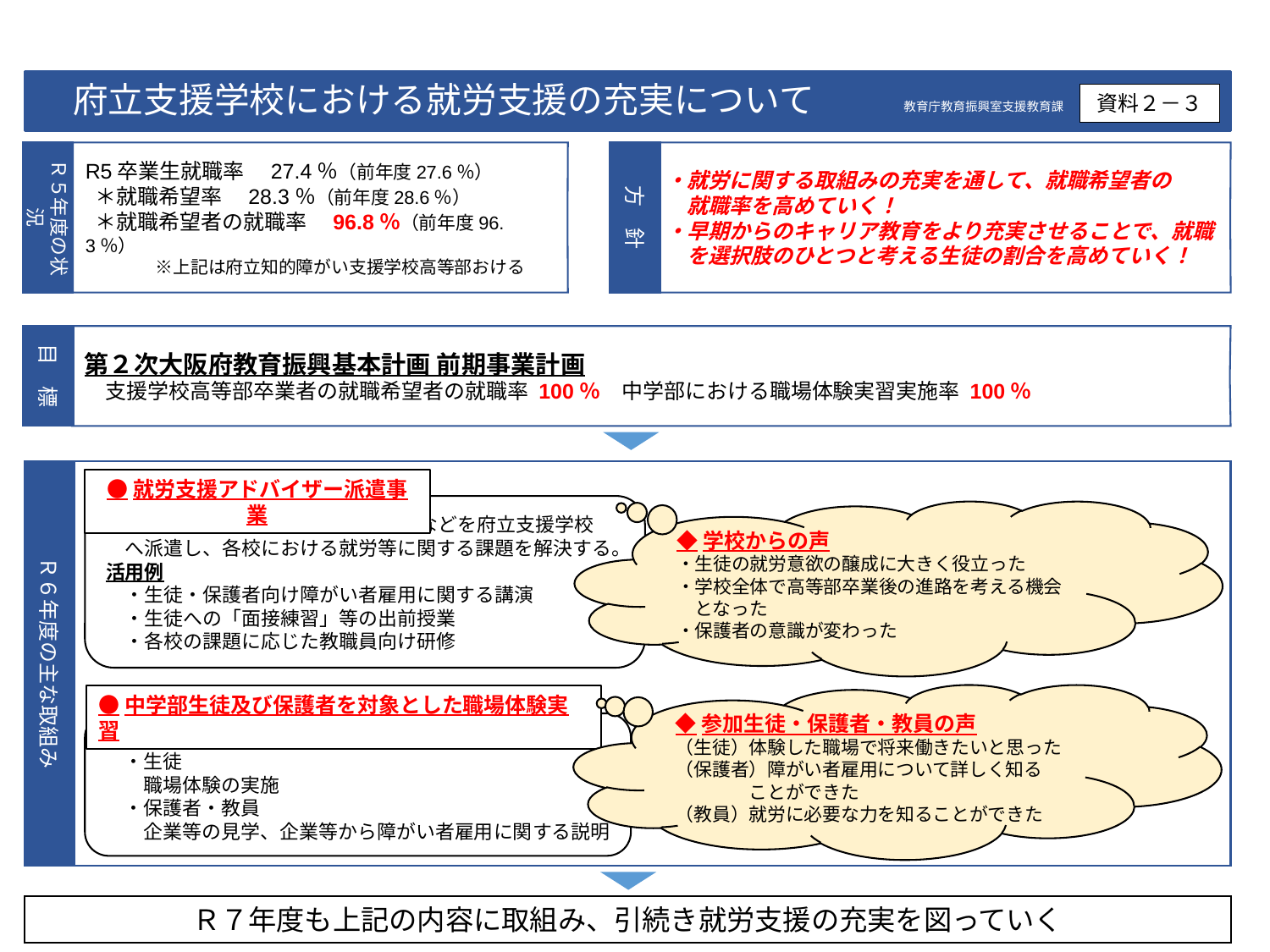

# 府立支援学校における就労支援の充実について
資料２－３
教育庁教育振興室支援教育課
Ｒ５年度の状況
R5卒業生就職率　27.4％（前年度27.6％）
 ＊就職希望率　28.3％（前年度28.6％）
 ＊就職希望者の就職率　96.8％（前年度96.3％）
　　　　※上記は府立知的障がい支援学校高等部おける
方　針
・就労に関する取組みの充実を通して、就職希望者の
　就職率を高めていく！
・早期からのキャリア教育をより充実させることで、就職
　を選択肢のひとつと考える生徒の割合を高めていく！
目　標
第２次大阪府教育振興基本計画 前期事業計画
　支援学校高等部卒業者の就職希望者の就職率 100％　中学部における職場体験実習実施率 100％

Ｒ６年度の主な取組み

●就労支援アドバイザー派遣事業
　企業の障がい者雇用や育成担当者などを府立支援学校
　へ派遣し、各校における就労等に関する課題を解決する。
活用例
　・生徒・保護者向け障がい者雇用に関する講演
　・生徒への「面接練習」等の出前授業
　・各校の課題に応じた教職員向け研修
◆学校からの声
・生徒の就労意欲の醸成に大きく役立った
・学校全体で高等部卒業後の進路を考える機会
　となった
・保護者の意識が変わった
◆参加生徒・保護者・教員の声
（生徒）体験した職場で将来働きたいと思った
（保護者）障がい者雇用について詳しく知る
　　　　ことができた
（教員）就労に必要な力を知ることができた
●中学部生徒及び保護者を対象とした職場体験実習
体験内容
　・生徒
　　職場体験の実施
　・保護者・教員
　　企業等の見学、企業等から障がい者雇用に関する説明

Ｒ７年度も上記の内容に取組み、引続き就労支援の充実を図っていく